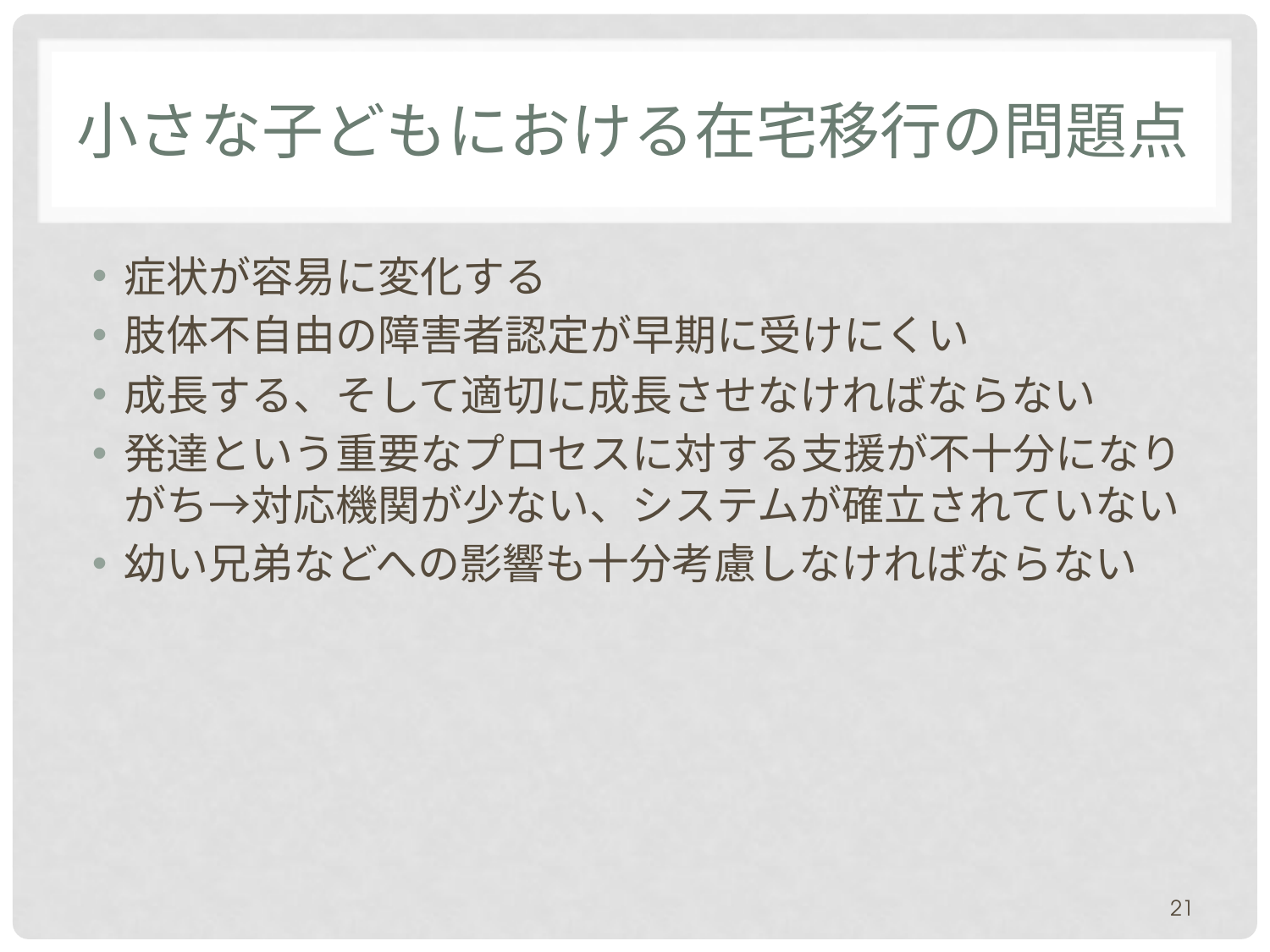

# 小さな子どもにおける在宅移行の問題点
症状が容易に変化する
肢体不自由の障害者認定が早期に受けにくい
成長する、そして適切に成長させなければならない
発達という重要なプロセスに対する支援が不十分になりがち→対応機関が少ない、システムが確立されていない
幼い兄弟などへの影響も十分考慮しなければならない
21